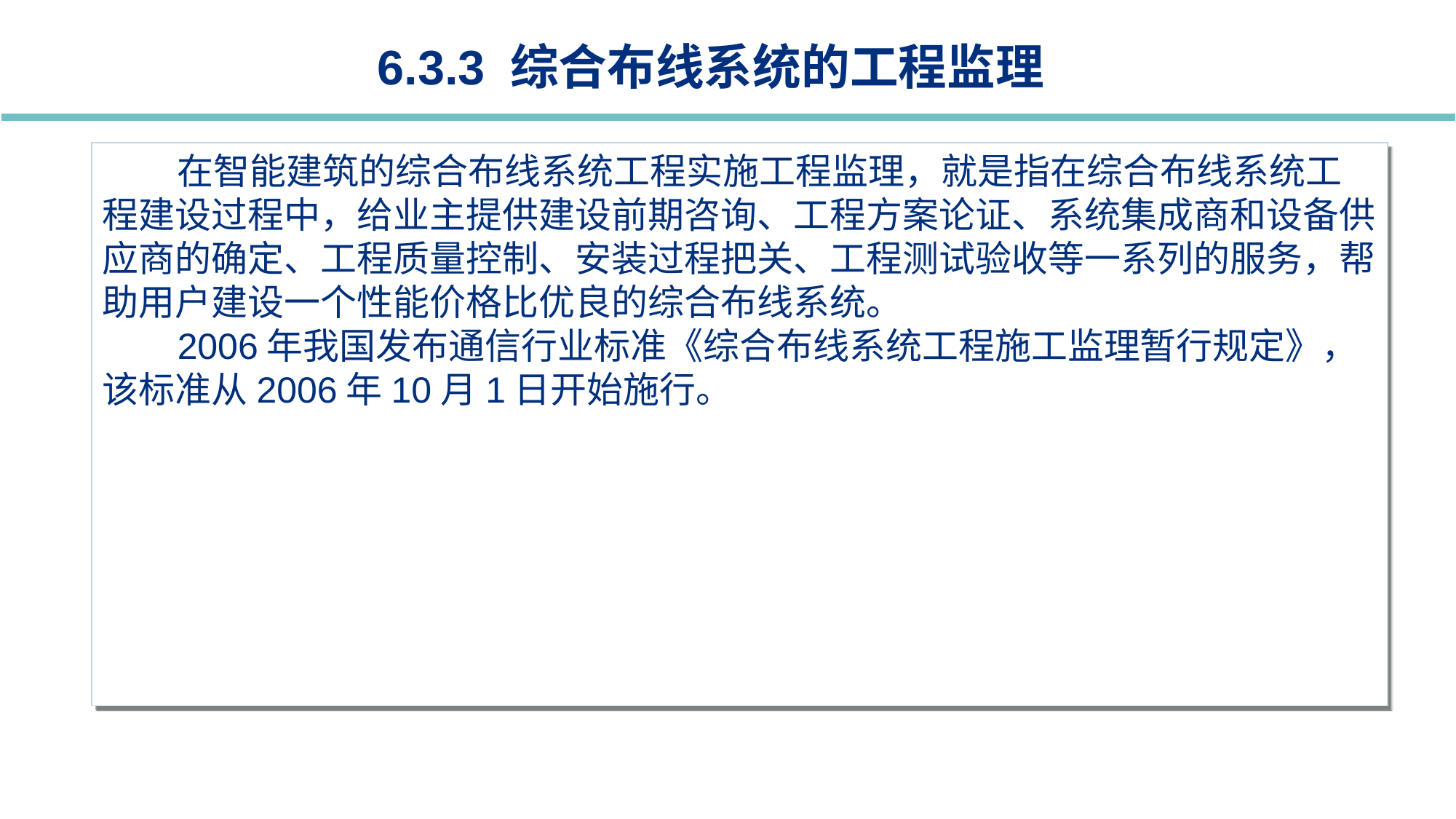

6.3.3 综合布线系统的工程监理
在智能建筑的综合布线系统工程实施工程监理，就是指在综合布线系统工程建设过程中，给业主提供建设前期咨询、工程方案论证、系统集成商和设备供应商的确定、工程质量控制、安装过程把关、工程测试验收等一系列的服务，帮助用户建设一个性能价格比优良的综合布线系统。
2006年我国发布通信行业标准《综合布线系统工程施工监理暂行规定》，该标准从2006年10月1日开始施行。